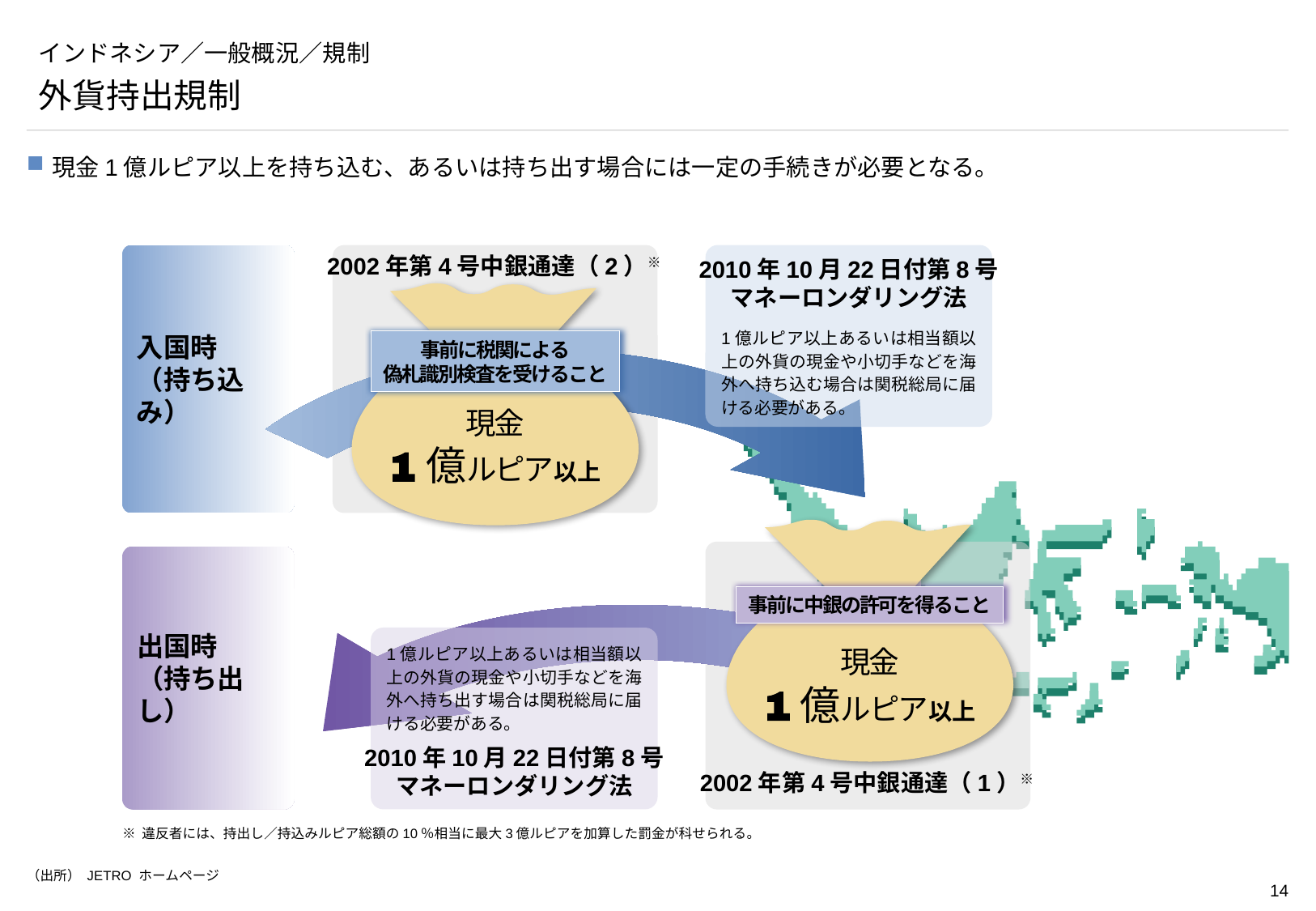

# インドネシア／一般概況／規制
外貨持出規制
現金1億ルピア以上を持ち込む、あるいは持ち出す場合には一定の手続きが必要となる。
入国時
（持ち込み）

2002年第4号中銀通達（2）※
1億ルピア以上あるいは相当額以上の外貨の現金や小切手などを海外へ持ち込む場合は関税総局に届ける必要がある。
2010年10月22日付第8号
マネーロンダリング法

事前に税関による
偽札識別検査を受けること
現金
1億ルピア以上

事前に中銀の許可を得ること
現金
1億ルピア以上

出国時
（持ち出し）

1億ルピア以上あるいは相当額以上の外貨の現金や小切手などを海外へ持ち出す場合は関税総局に届ける必要がある。
2010年10月22日付第8号
マネーロンダリング法
2002年第4号中銀通達（1）※
※ 違反者には、持出し／持込みルピア総額の10％相当に最大3億ルピアを加算した罰金が科せられる。
（出所） JETRO ホームページ